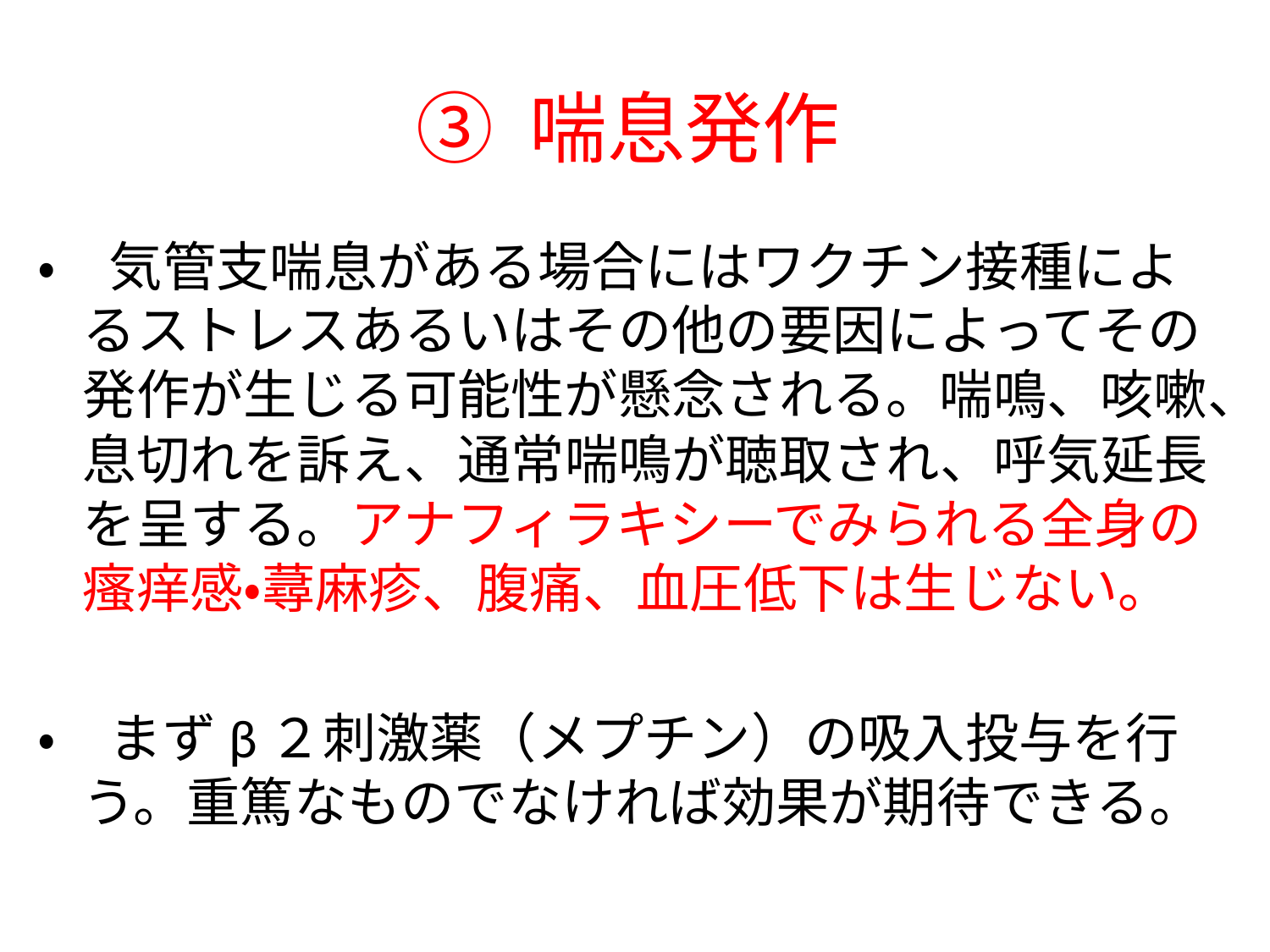

# ③ 喘息発作
・　気管支喘息がある場合にはワクチン接種によるストレスあるいはその他の要因によってその発作が生じる可能性が懸念される。喘鳴、咳嗽、息切れを訴え、通常喘鳴が聴取され、呼気延長を呈する。アナフィラキシーでみられる全身の瘙痒感・蕁麻疹、腹痛、血圧低下は生じない。

・　まずβ２刺激薬（メプチン）の吸入投与を行う。重篤なものでなければ効果が期待できる。